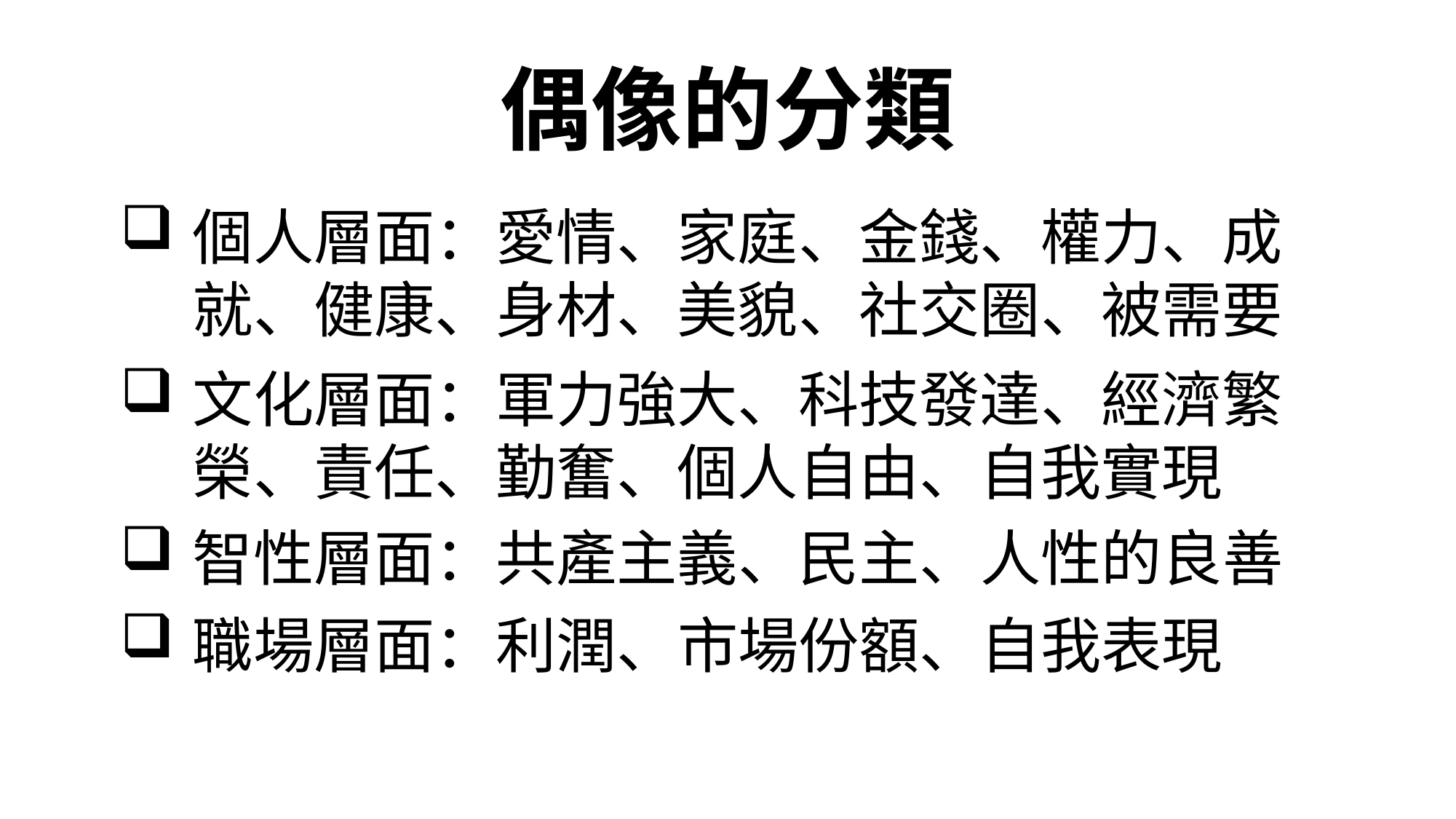

偶像的分類
個人層面：愛情、家庭、金錢、權力、成就、健康、身材、美貌、社交圈、被需要
文化層面：軍力強大、科技發達、經濟繁榮、責任、勤奮、個人自由、自我實現
智性層面：共產主義、民主、人性的良善
職場層面：利潤、市場份額、自我表現